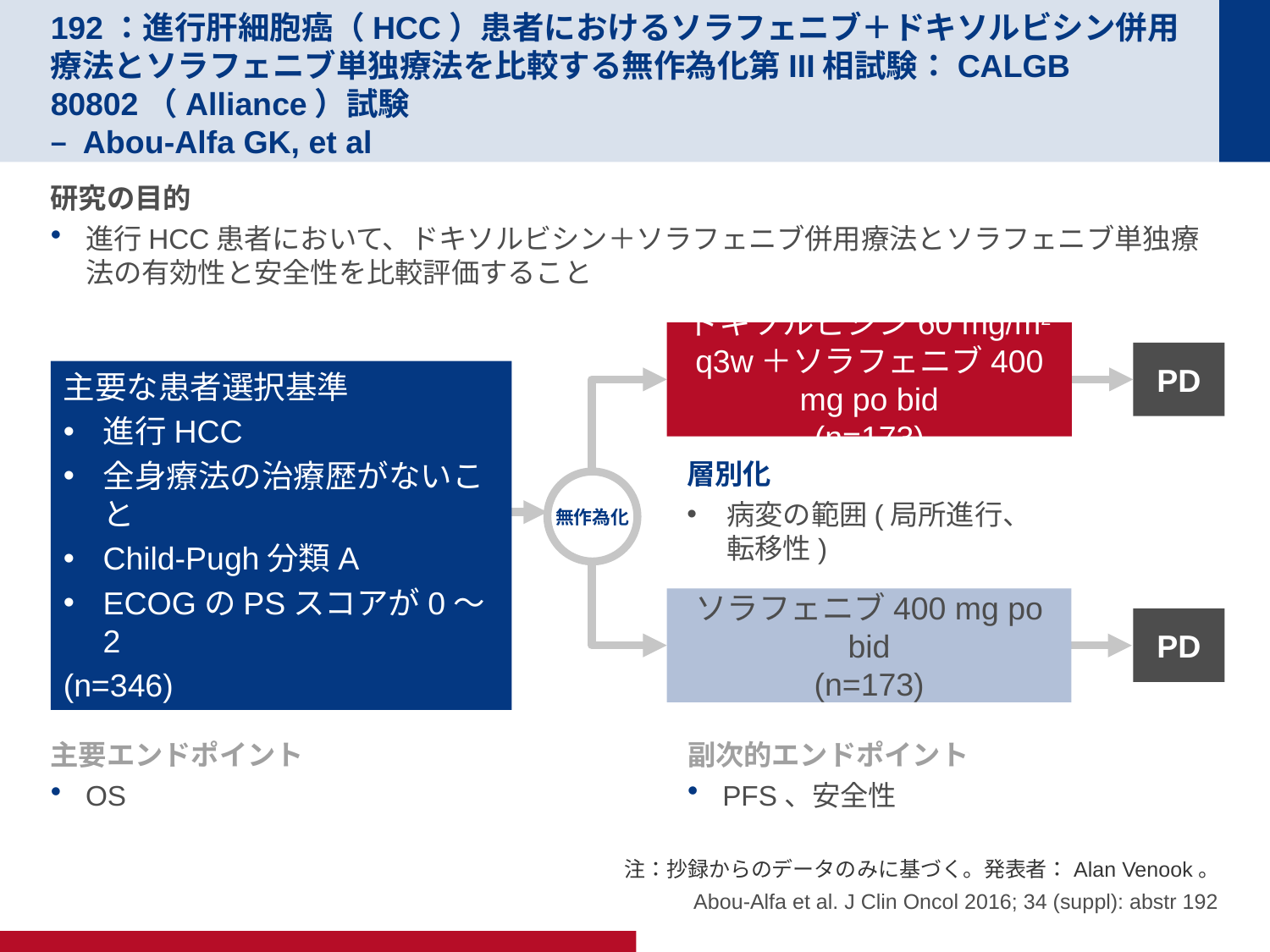

# 192：進行肝細胞癌（HCC）患者におけるソラフェニブ＋ドキソルビシン併用療法とソラフェニブ単独療法を比較する無作為化第III相試験：CALGB 80802（Alliance）試験 – Abou-Alfa GK, et al
研究の目的
進行HCC患者において、ドキソルビシン＋ソラフェニブ併用療法とソラフェニブ単独療法の有効性と安全性を比較評価すること
ドキソルビシン60 mg/m2 q3w＋ソラフェニブ400 mg po bid
(n=173)
PD
主要な患者選択基準
進行HCC
全身療法の治療歴がないこと
Child-Pugh分類A
ECOGのPSスコアが0～2
(n=346)
層別化
病変の範囲(局所進行、転移性)
無作為化
ソラフェニブ400 mg po bid
(n=173)
PD
主要エンドポイント
OS

副次的エンドポイント
PFS、安全性
注：抄録からのデータのみに基づく。発表者：Alan Venook。
Abou-Alfa et al. J Clin Oncol 2016; 34 (suppl): abstr 192